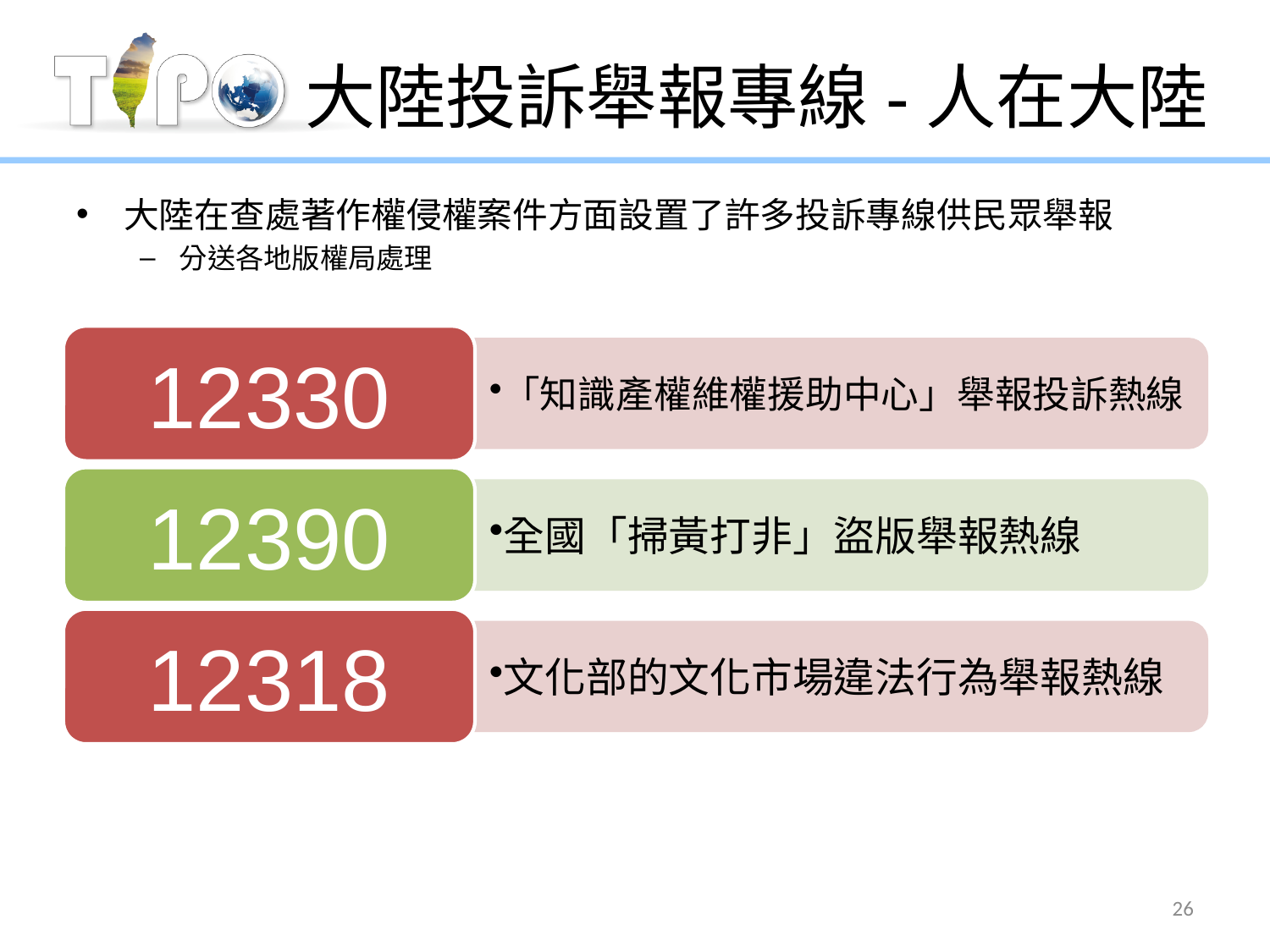

# 大陸投訴舉報專線-人在大陸
大陸在查處著作權侵權案件方面設置了許多投訴專線供民眾舉報
分送各地版權局處理
12330
「知識產權維權援助中心」舉報投訴熱線
12390
全國「掃黃打非」盜版舉報熱線
12318
文化部的文化市場違法行為舉報熱線
26